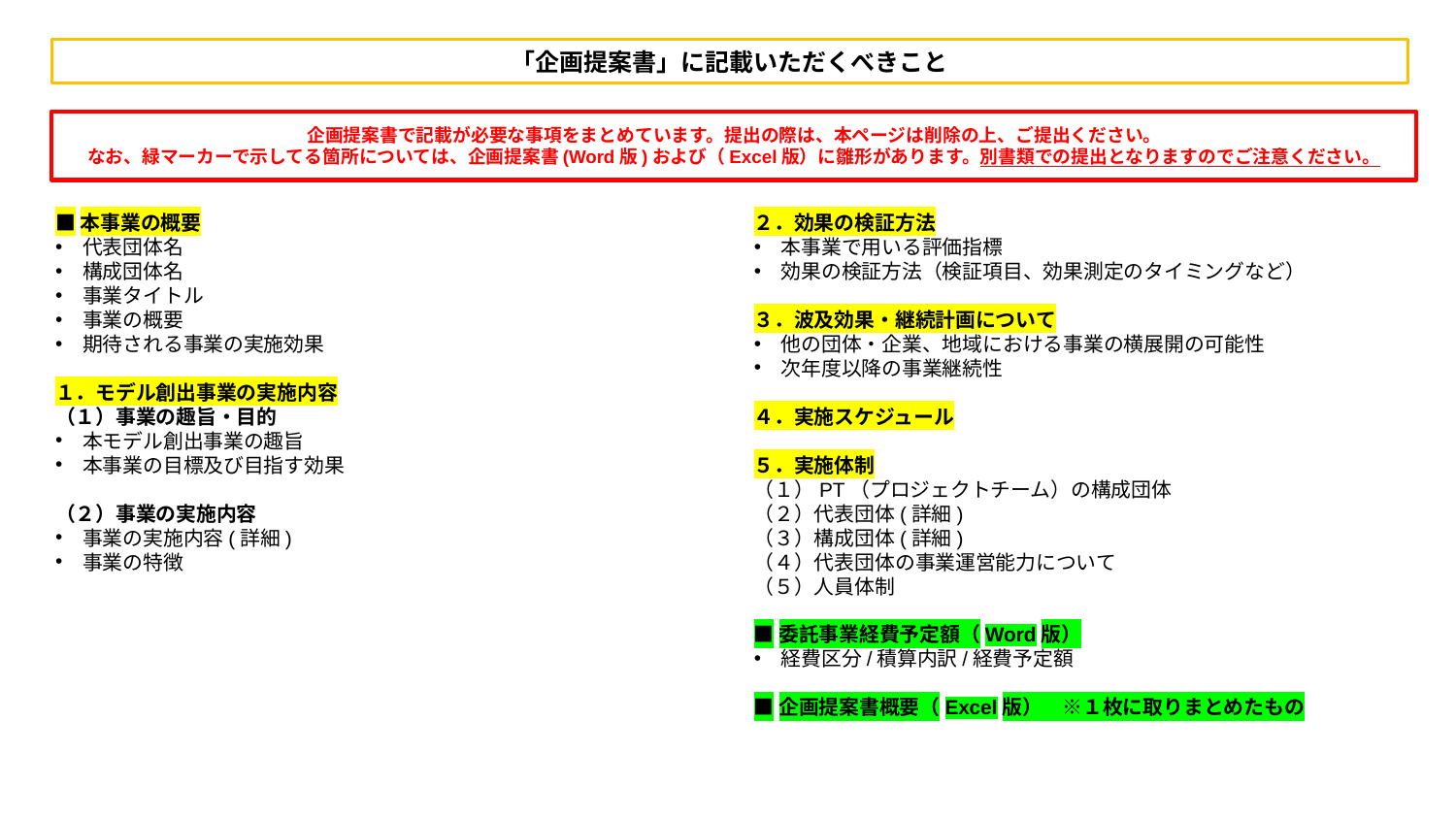

「企画提案書」に記載いただくべきこと
企画提案書で記載が必要な事項をまとめています。提出の際は、本ページは削除の上、ご提出ください。
なお、緑マーカーで示してる箇所については、企画提案書(Word版)および（Excel版）に雛形があります。別書類での提出となりますのでご注意ください。
■本事業の概要
代表団体名
構成団体名
事業タイトル
事業の概要
期待される事業の実施効果

１．モデル創出事業の実施内容
（１）事業の趣旨・目的
本モデル創出事業の趣旨
本事業の目標及び目指す効果

（２）事業の実施内容
事業の実施内容(詳細)
事業の特徴
２．効果の検証方法
本事業で用いる評価指標
効果の検証方法（検証項目、効果測定のタイミングなど）

３．波及効果・継続計画について
他の団体・企業、地域における事業の横展開の可能性
次年度以降の事業継続性

４．実施スケジュール

５．実施体制
（１）PT（プロジェクトチーム）の構成団体
（２）代表団体(詳細)
（３）構成団体(詳細)
（４）代表団体の事業運営能力について
（５）人員体制

■委託事業経費予定額（Word版）
経費区分/積算内訳/経費予定額

■企画提案書概要（Excel版）　※１枚に取りまとめたもの